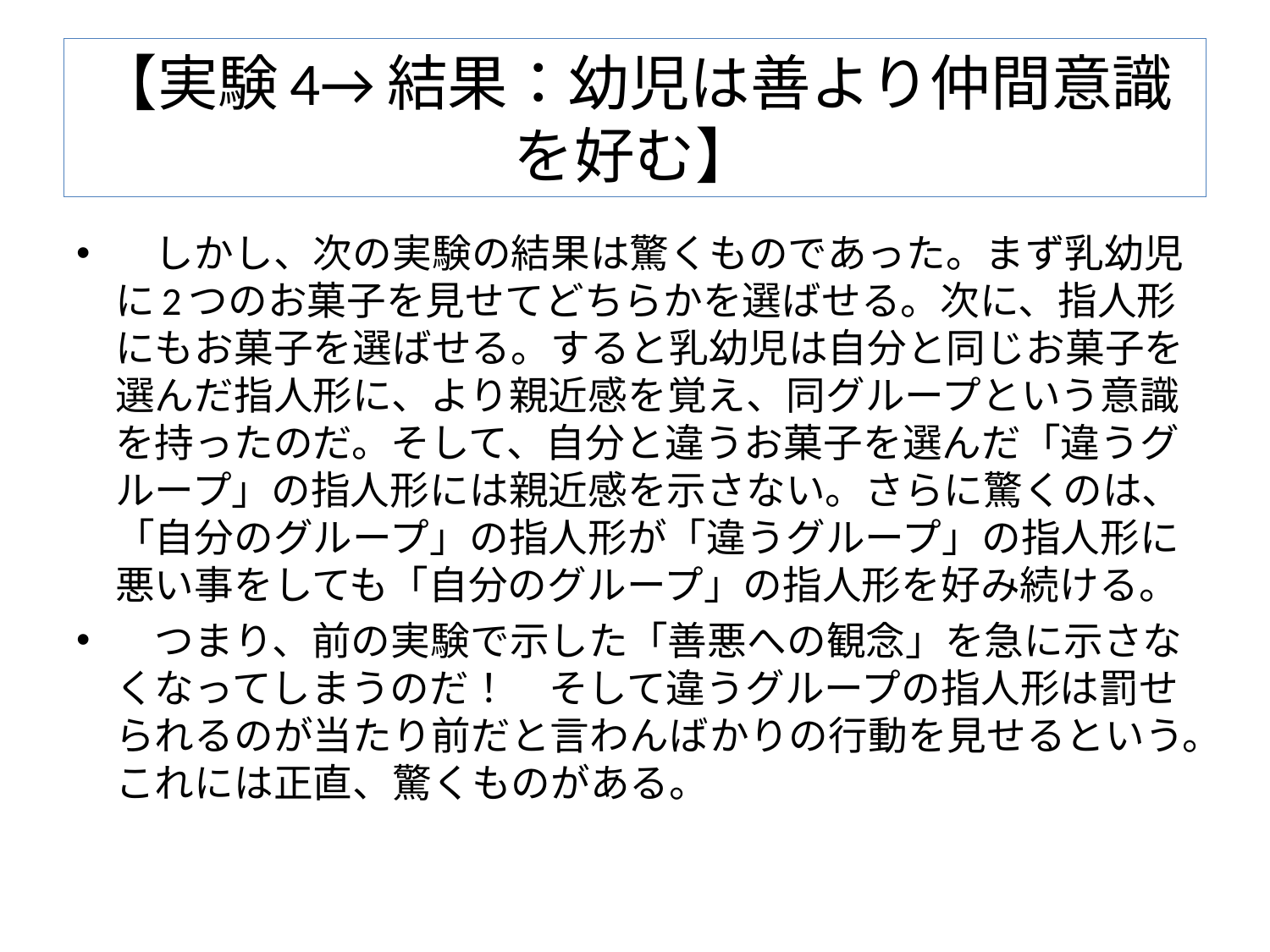

# 【実験4→結果：幼児は善より仲間意識を好む】
　しかし、次の実験の結果は驚くものであった。まず乳幼児に2つのお菓子を見せてどちらかを選ばせる。次に、指人形にもお菓子を選ばせる。すると乳幼児は自分と同じお菓子を選んだ指人形に、より親近感を覚え、同グループという意識を持ったのだ。そして、自分と違うお菓子を選んだ「違うグループ」の指人形には親近感を示さない。さらに驚くのは、「自分のグループ」の指人形が「違うグループ」の指人形に悪い事をしても「自分のグループ」の指人形を好み続ける。
　つまり、前の実験で示した「善悪への観念」を急に示さなくなってしまうのだ！　そして違うグループの指人形は罰せられるのが当たり前だと言わんばかりの行動を見せるという。これには正直、驚くものがある。